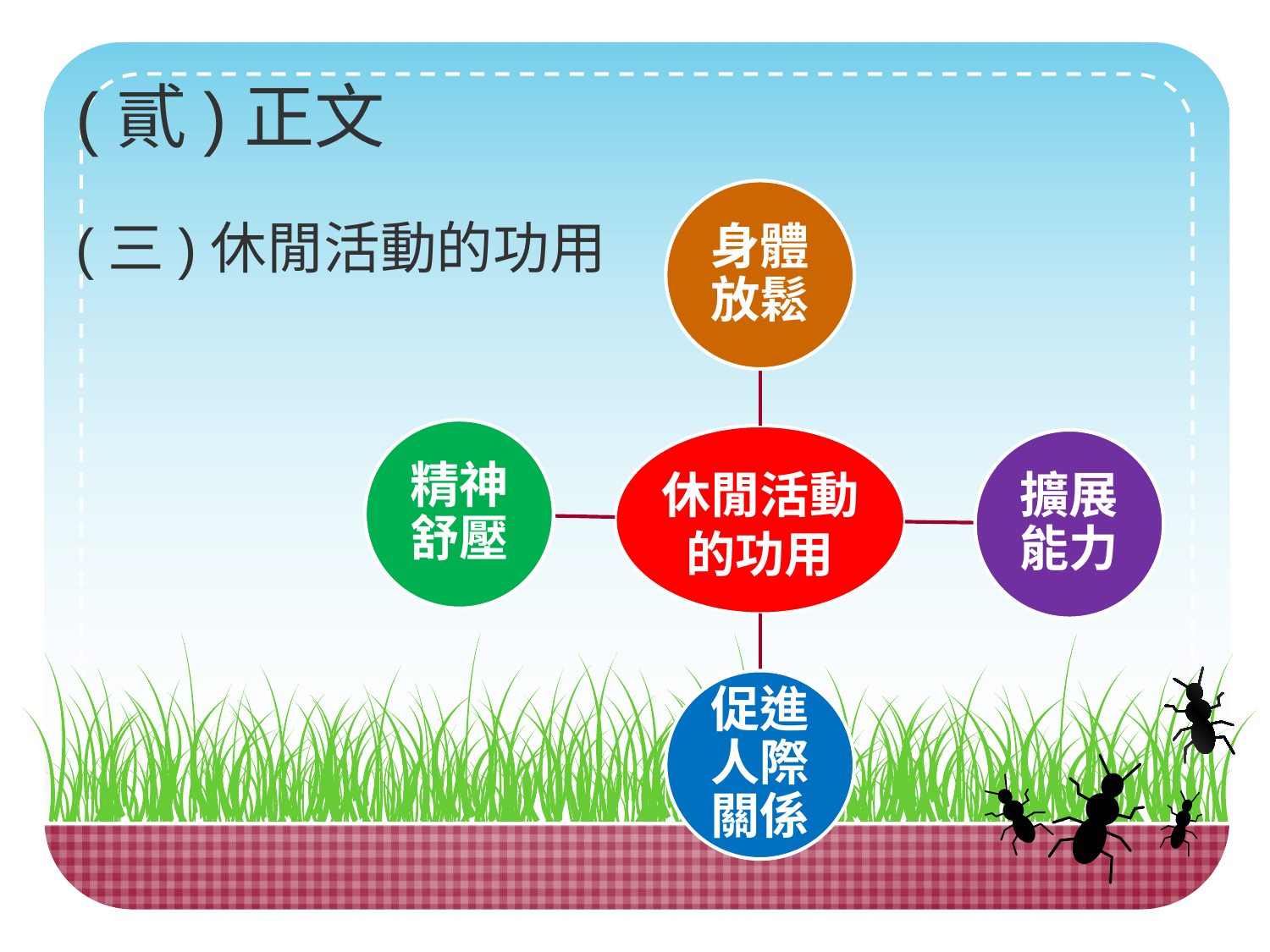

(貳)正文

休閒活動的功用

身體放鬆

擴展能力

促進人際關係

精神舒壓
(三)休閒活動的功用